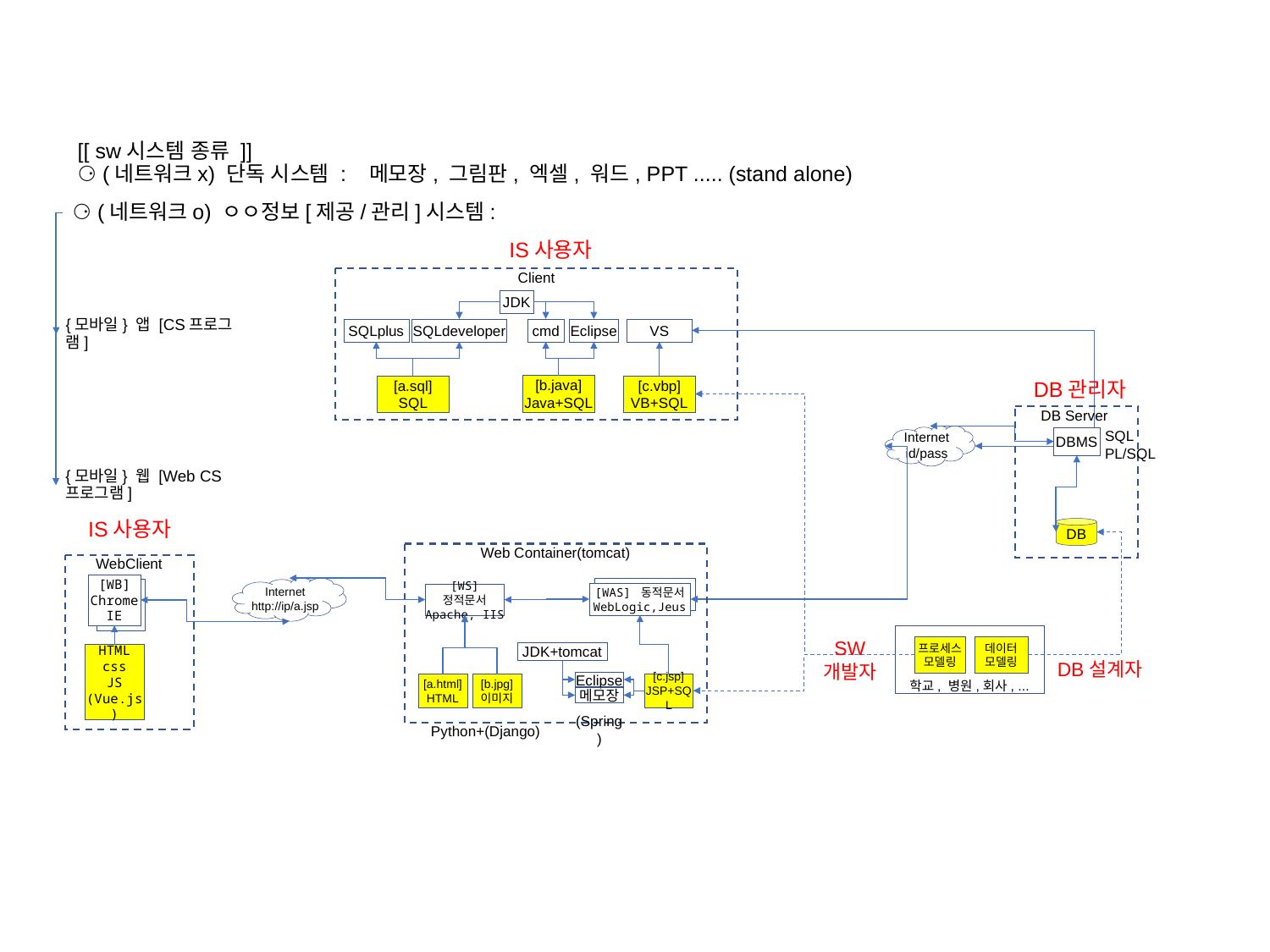

# [[ sw시스템 종류 ]] ⚆ (네트워크x) 단독 시스템 :   메모장, 그림판, 엑셀, 워드, PPT ..... (stand alone)
⚆ (네트워크o) ㅇㅇ정보[제공/관리]시스템:
IS사용자
Client
JDK
{모바일} 앱 [CS프로그램]
SQLplus
SQLdeveloper
cmd
Eclipse
VS
[b.java]
Java+SQL
[a.sql]
SQL
[c.vbp]
VB+SQL
DB관리자
DB Server
SQL
PL/SQL
Internet
id/pass
DBMS
{모바일} 웹 [Web CS프로그램]
IS사용자
DB
Web Container(tomcat)
WebClient
[WB]
Chrome
IE

Internet
http://ip/a.jsp

[WAS] 동적문서
WebLogic,Jeus
[WS] 정적문서
Apache, IIS
학교, 병원,회사, ...
SW
개발자
프로세스
모델링
데이터
모델링
JDK+tomcat
HTML
css
JS
(Vue.js)
DB설계자
Eclipse
[a.html]
HTML
[b.jpg]
이미지
[c.jsp]
JSP+SQL
메모장
(Spring)
Python+(Django)